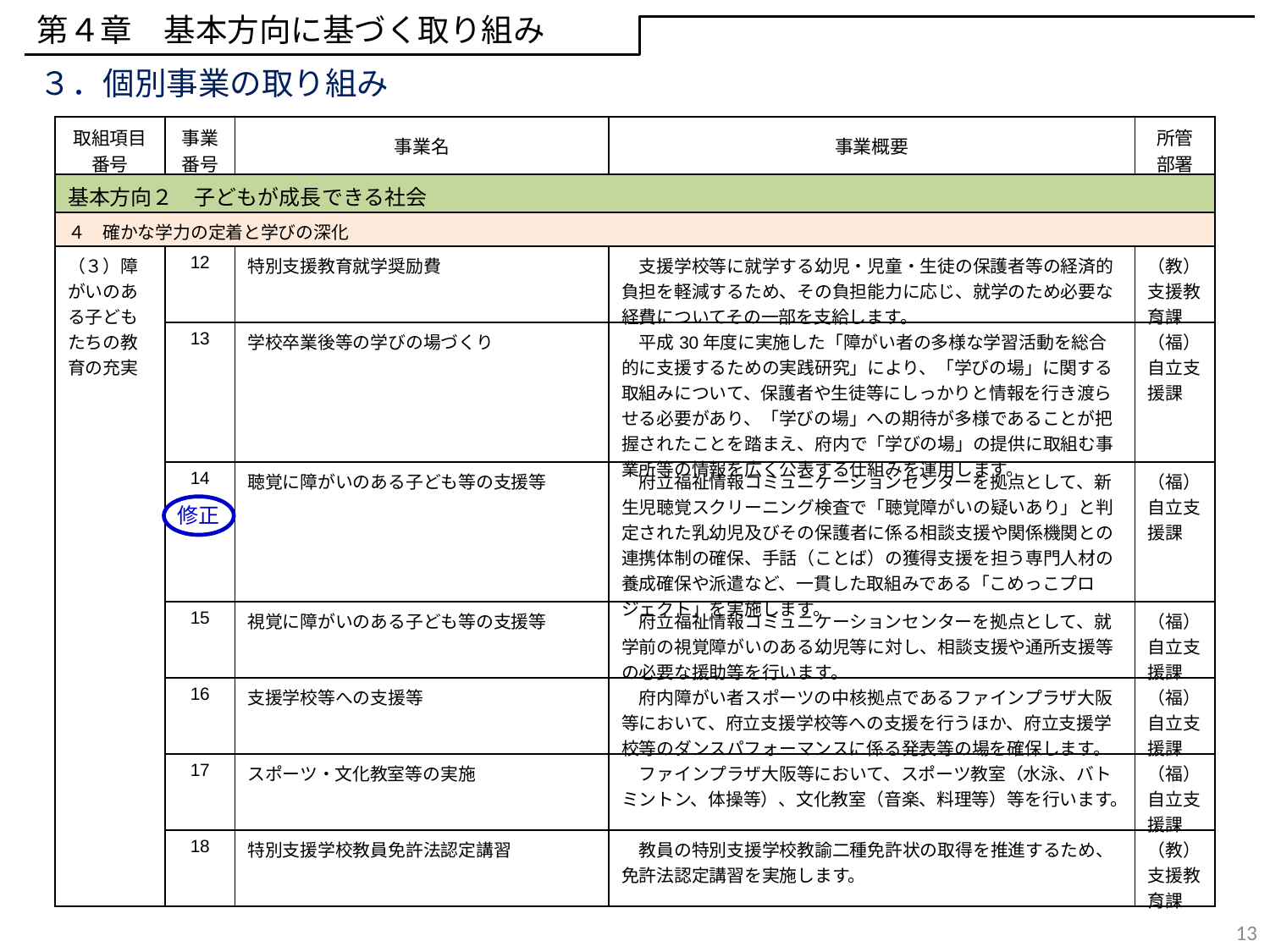

第４章　基本方向に基づく取り組み
３．個別事業の取り組み
| 取組項目 番号 | 事業 番号 | 事業名 | 事業概要 | 所管 部署 |
| --- | --- | --- | --- | --- |
| 基本方向２　子どもが成長できる社会 |  |  |  |  |
| ４　確かな学力の定着と学びの深化 |  |  |  |  |
| （３）障がいのある子どもたちの教育の充実 | 12 | 特別支援教育就学奨励費 | 支援学校等に就学する幼児・児童・生徒の保護者等の経済的負担を軽減するため、その負担能力に応じ、就学のため必要な経費についてその一部を支給します。 | （教）支援教育課 |
|  | 13 | 学校卒業後等の学びの場づくり | 平成30年度に実施した「障がい者の多様な学習活動を総合的に支援するための実践研究」により、「学びの場」に関する取組みについて、保護者や生徒等にしっかりと情報を行き渡らせる必要があり、「学びの場」への期待が多様であることが把握されたことを踏まえ、府内で「学びの場」の提供に取組む事業所等の情報を広く公表する仕組みを運用します。 | （福）自立支援課 |
|  | 14 | 聴覚に障がいのある子ども等の支援等 | 府立福祉情報コミュニケーションセンターを拠点として、新生児聴覚スクリーニング検査で「聴覚障がいの疑いあり」と判定された乳幼児及びその保護者に係る相談支援や関係機関との連携体制の確保、手話（ことば）の獲得支援を担う専門人材の養成確保や派遣など、一貫した取組みである「こめっこプロジェクト」を実施します。 | （福）自立支援課 |
|  | 15 | 視覚に障がいのある子ども等の支援等 | 府立福祉情報コミュニケーションセンターを拠点として、就学前の視覚障がいのある幼児等に対し、相談支援や通所支援等の必要な援助等を行います。 | （福）自立支援課 |
|  | 16 | 支援学校等への支援等 | 府内障がい者スポーツの中核拠点であるファインプラザ大阪等において、府立支援学校等への支援を行うほか、府立支援学校等のダンスパフォーマンスに係る発表等の場を確保します。 | （福）自立支援課 |
|  | 17 | スポーツ・文化教室等の実施 | ファインプラザ大阪等において、スポーツ教室（水泳、バトミントン、体操等）、文化教室（音楽、料理等）等を行います。 | （福）自立支援課 |
|  | 18 | 特別支援学校教員免許法認定講習 | 教員の特別支援学校教諭二種免許状の取得を推進するため、免許法認定講習を実施します。 | （教）支援教育課 |

修正
13